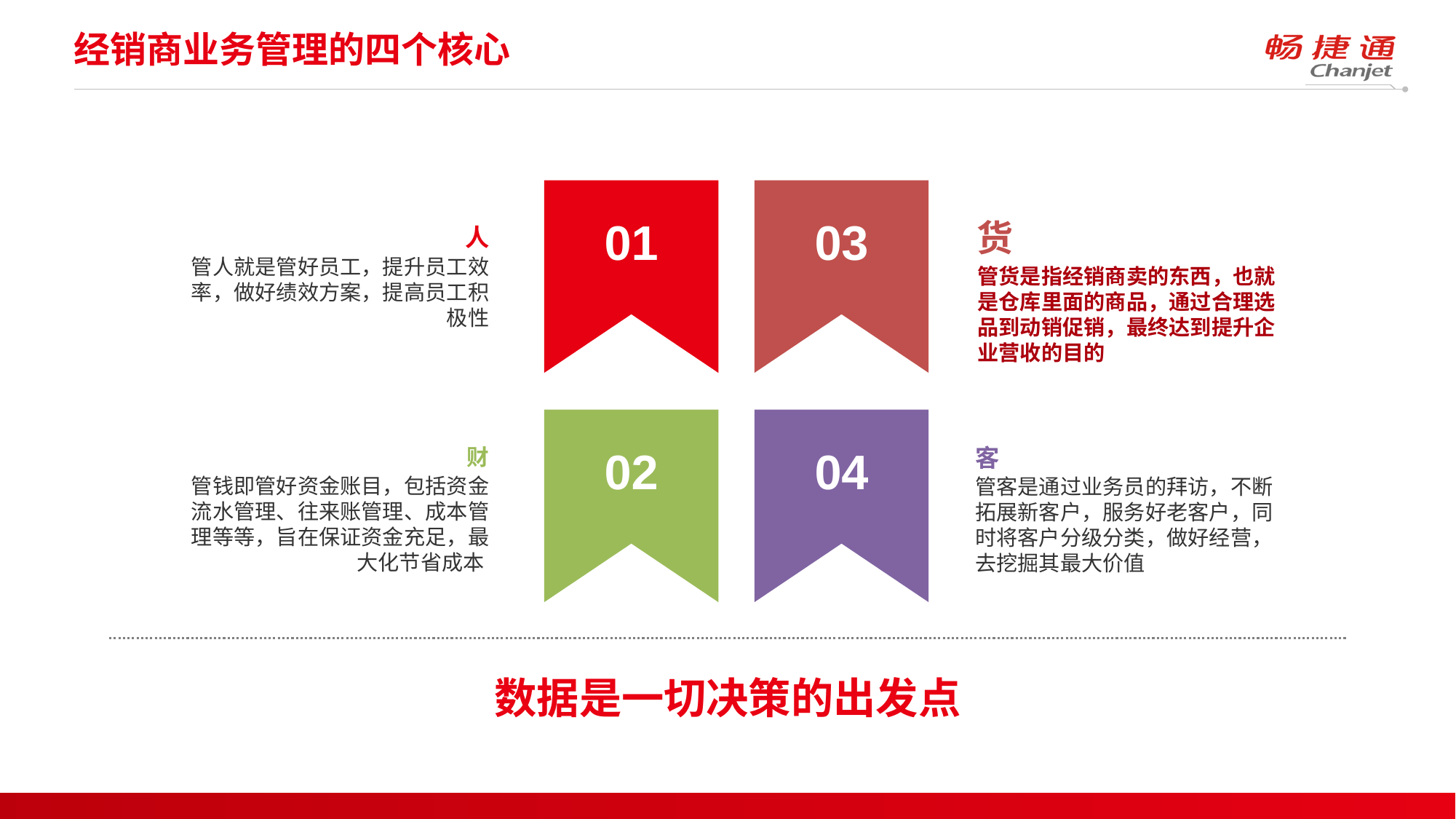

# 经销商业务管理的四个核心

01

03
货
管货是指经销商卖的东西，也就是仓库里面的商品，通过合理选品到动销促销，最终达到提升企业营收的目的
人
管人就是管好员工，提升员工效率，做好绩效方案，提高员工积极性

02

04
客
管客是通过业务员的拜访，不断拓展新客户，服务好老客户，同时将客户分级分类，做好经营，去挖掘其最大价值
财
管钱即管好资金账目，包括资金流水管理、往来账管理、成本管理等等，旨在保证资金充足，最大化节省成本
数据是一切决策的出发点